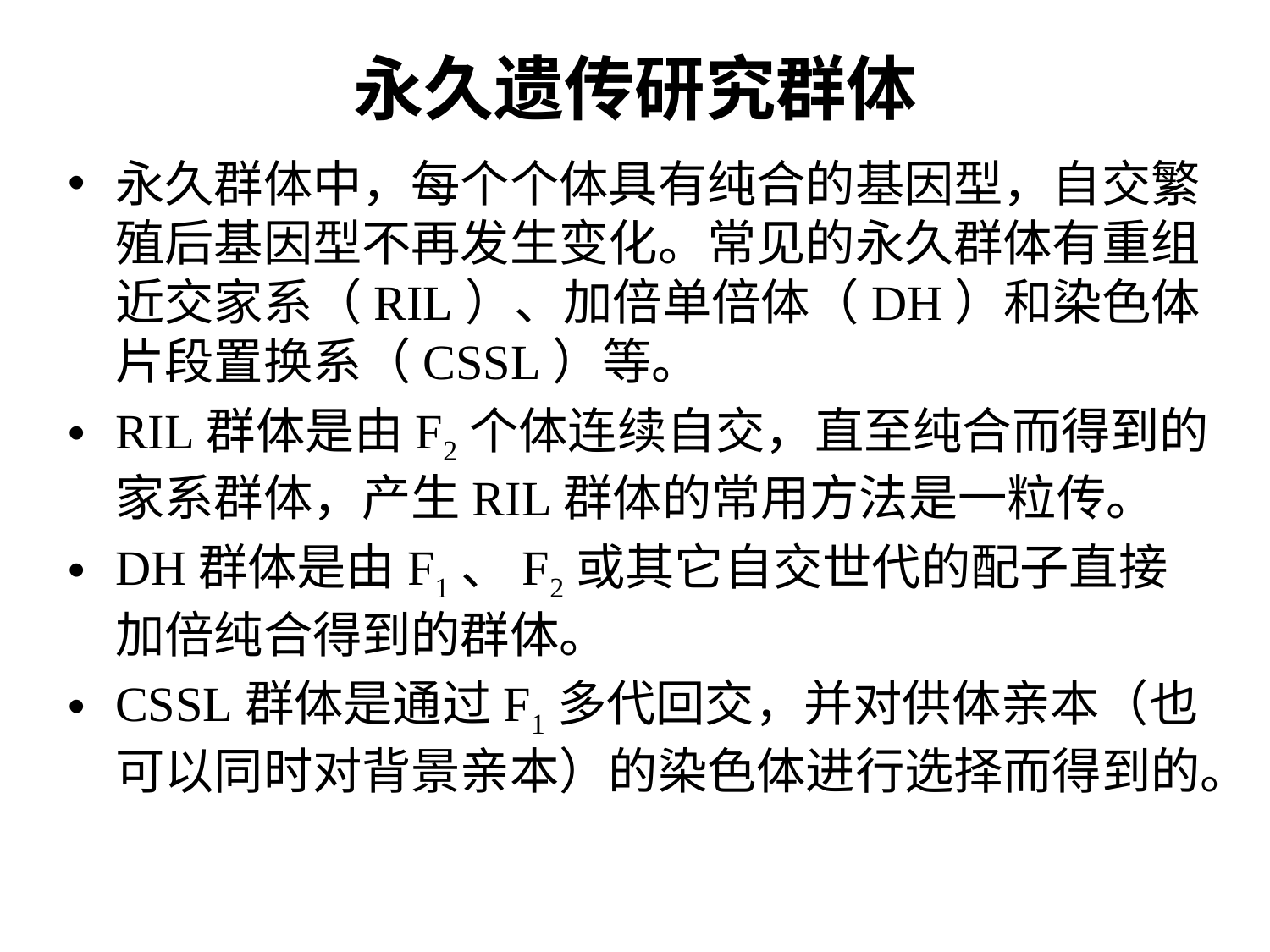

# 永久遗传研究群体
永久群体中，每个个体具有纯合的基因型，自交繁殖后基因型不再发生变化。常见的永久群体有重组近交家系（RIL）、加倍单倍体（DH）和染色体片段置换系（CSSL）等。
RIL群体是由F2个体连续自交，直至纯合而得到的家系群体，产生RIL群体的常用方法是一粒传。
DH群体是由F1、F2或其它自交世代的配子直接加倍纯合得到的群体。
CSSL群体是通过F1多代回交，并对供体亲本（也可以同时对背景亲本）的染色体进行选择而得到的。